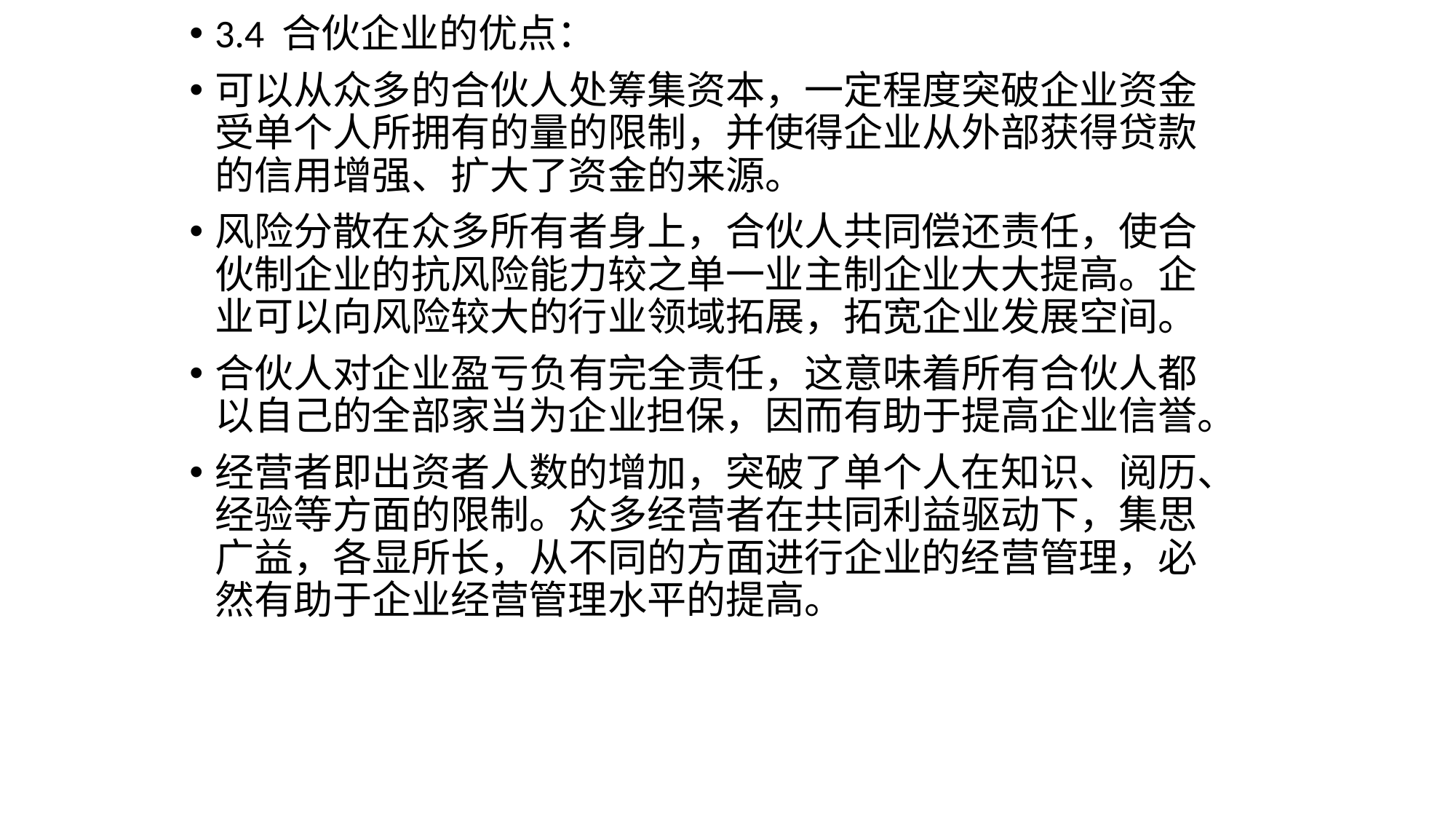

3.4 合伙企业的优点：
可以从众多的合伙人处筹集资本，一定程度突破企业资金受单个人所拥有的量的限制，并使得企业从外部获得贷款的信用增强、扩大了资金的来源。
风险分散在众多所有者身上，合伙人共同偿还责任，使合伙制企业的抗风险能力较之单一业主制企业大大提高。企业可以向风险较大的行业领域拓展，拓宽企业发展空间。
合伙人对企业盈亏负有完全责任，这意味着所有合伙人都以自己的全部家当为企业担保，因而有助于提高企业信誉。
经营者即出资者人数的增加，突破了单个人在知识、阅历、经验等方面的限制。众多经营者在共同利益驱动下，集思广益，各显所长，从不同的方面进行企业的经营管理，必然有助于企业经营管理水平的提高。